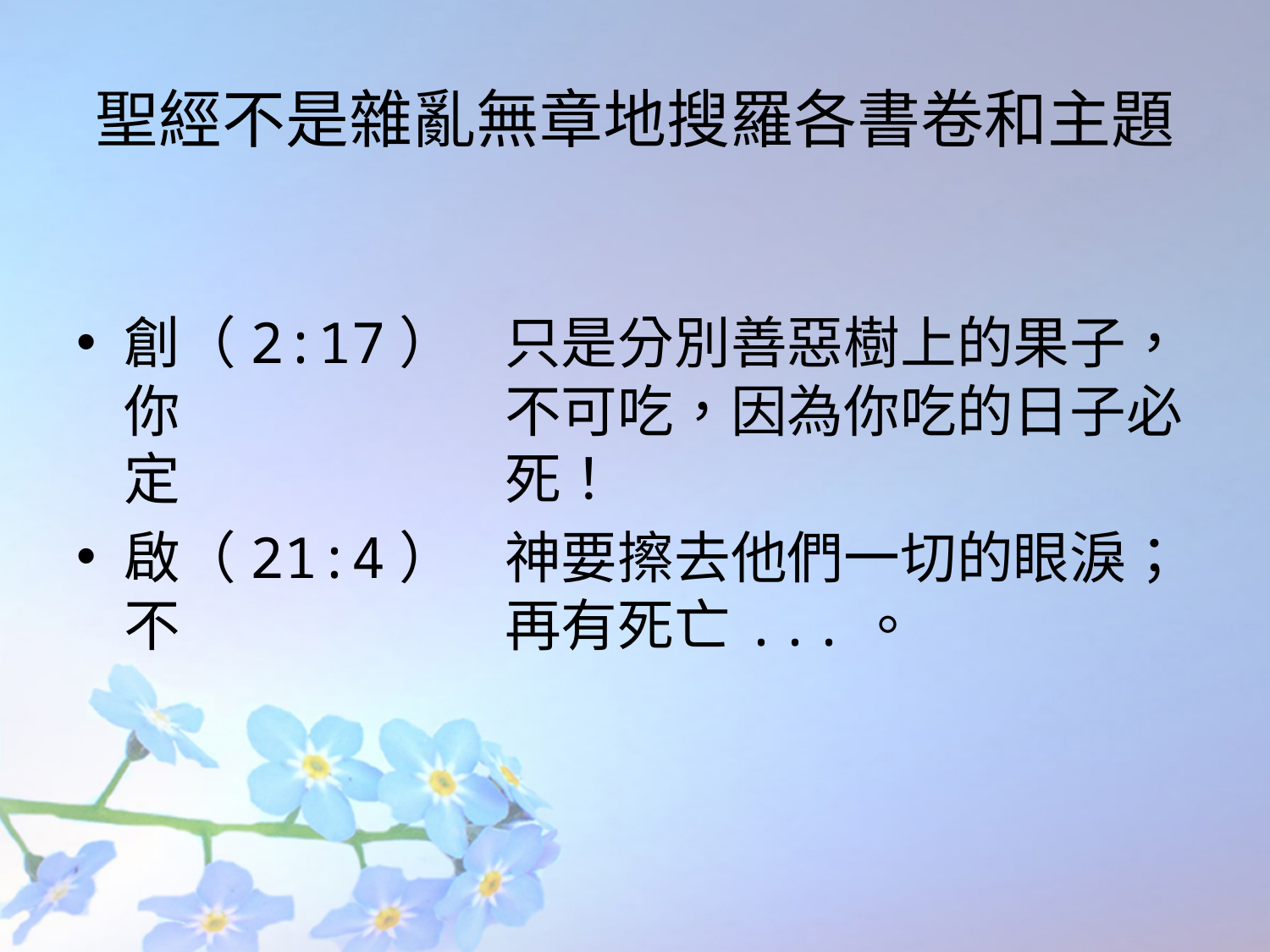

# 聖經不是雜亂無章地搜羅各書卷和主題

創（2:17）	只是分別善惡樹上的果子，你			不可吃，因為你吃的日子必定			死！
啟（21:4）	神要擦去他們一切的眼淚；不			再有死亡...。